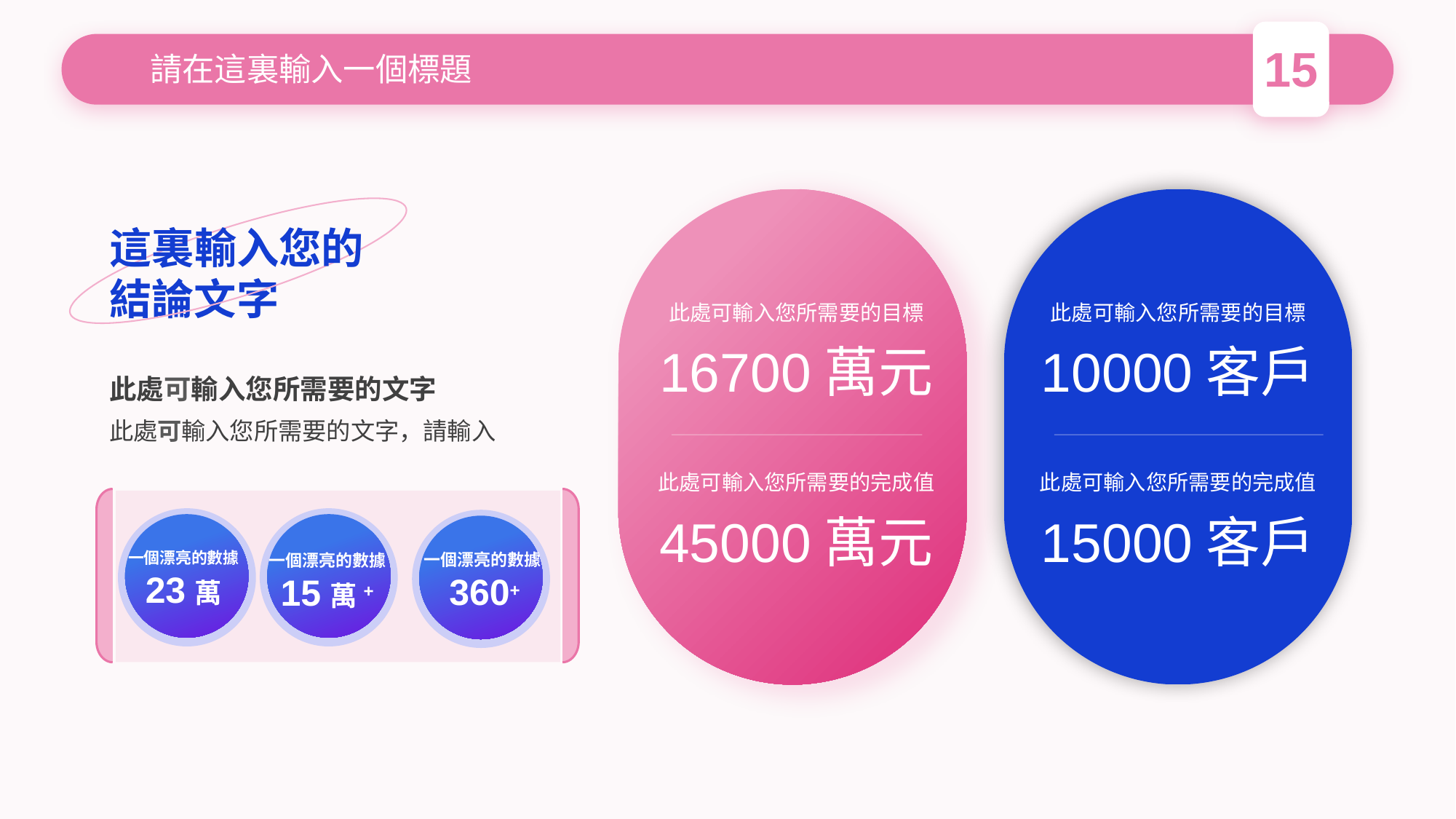

15
# 請在這裏輸入一個標題

這裏輸入您的

結論文字
此處可輸入您所需要的目標
16700萬元
此處可輸入您所需要的目標
10000客戶
此處可輸入您所需要的文字
此處可輸入您所需要的文字，請輸入
此處可輸入您所需要的完成值
45000萬元
此處可輸入您所需要的完成值
15000客戶

一個漂亮的數據
23萬

一個漂亮的數據
15萬+

一個漂亮的數據360+